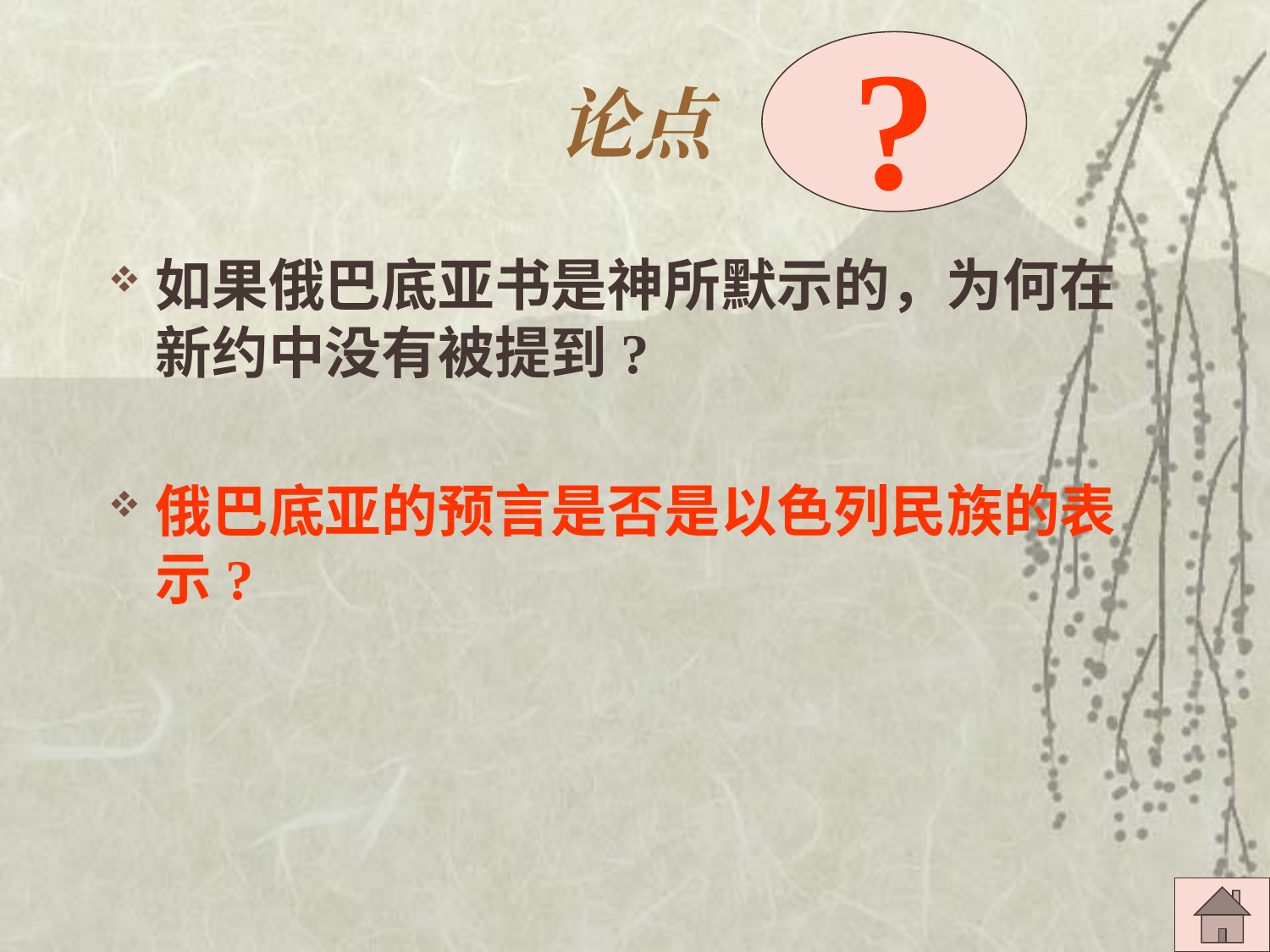

?
# 论点
如果俄巴底亚书是神所默示的，为何在新约中没有被提到?

俄巴底亚的预言是否是以色列民族的表示?